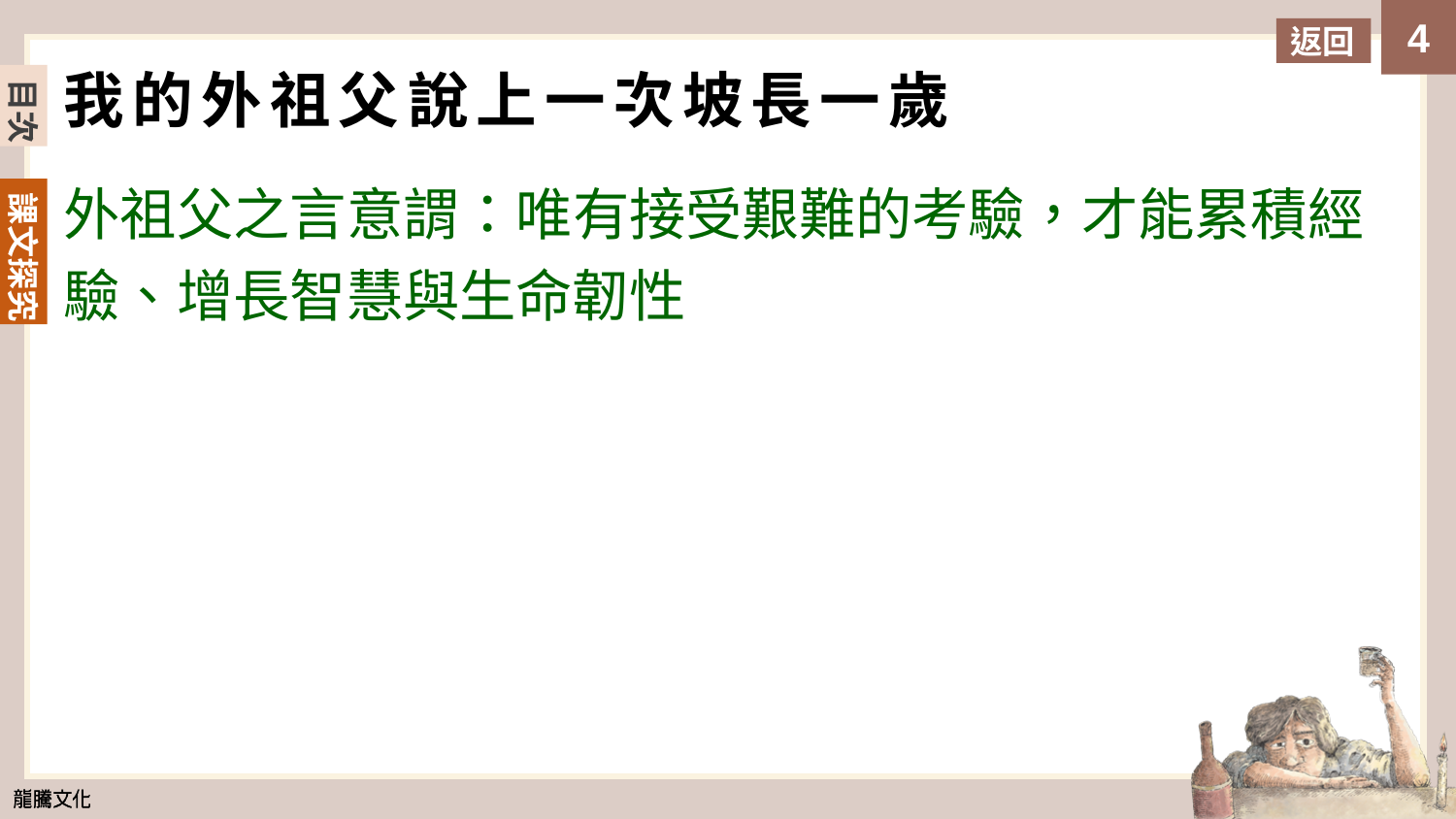

返回
我的外祖父說上一次坡長一歲
外祖父之言意謂：唯有接受艱難的考驗，才能累積經驗、增長智慧與生命韌性